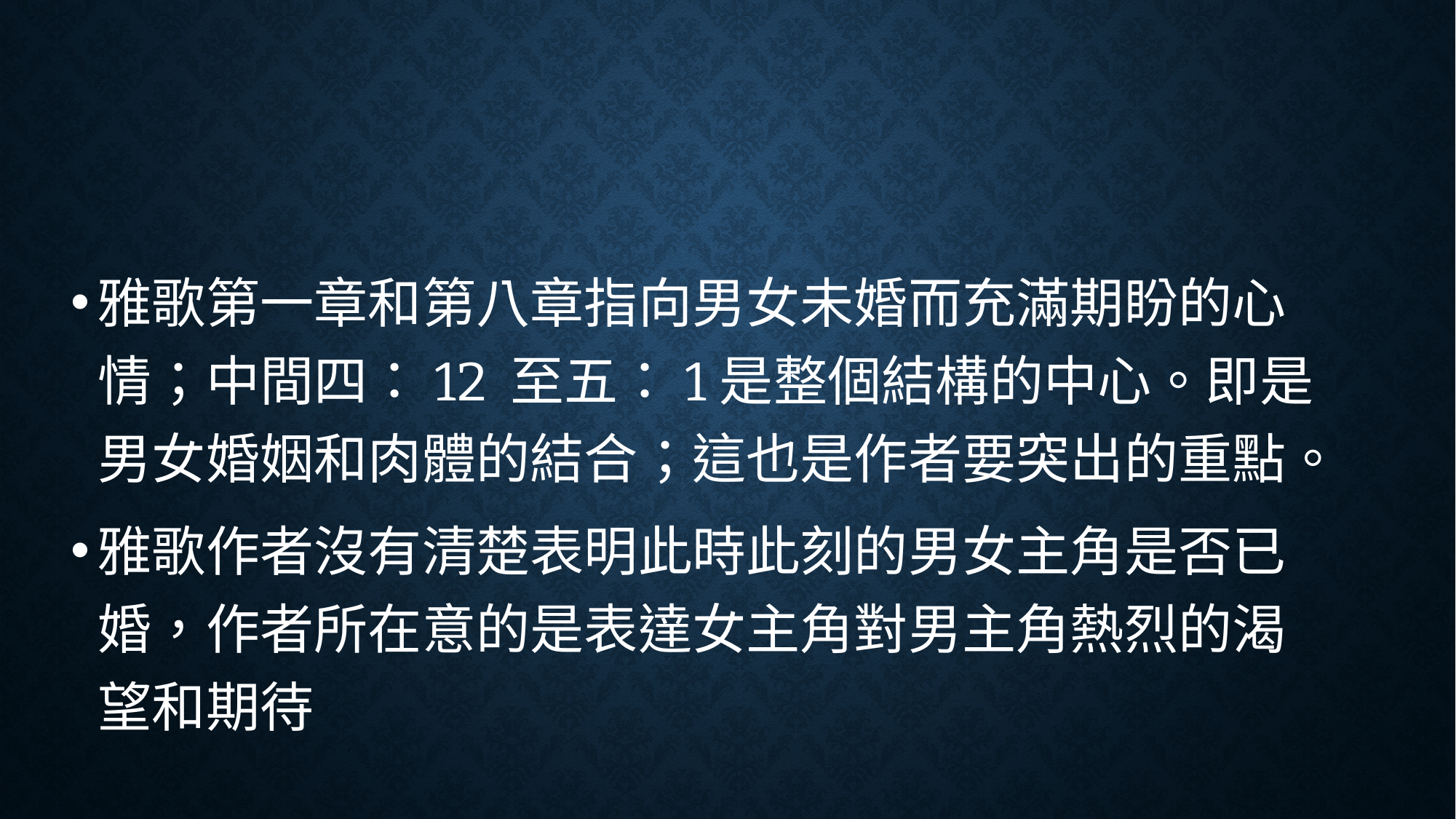

#
雅歌第一章和第八章指向男女未婚而充滿期盼的心情；中間四：12 至五：1是整個結構的中心。即是男女婚姻和肉體的結合；這也是作者要突出的重點。
雅歌作者沒有清楚表明此時此刻的男女主角是否已婚，作者所在意的是表達女主角對男主角熱烈的渴望和期待